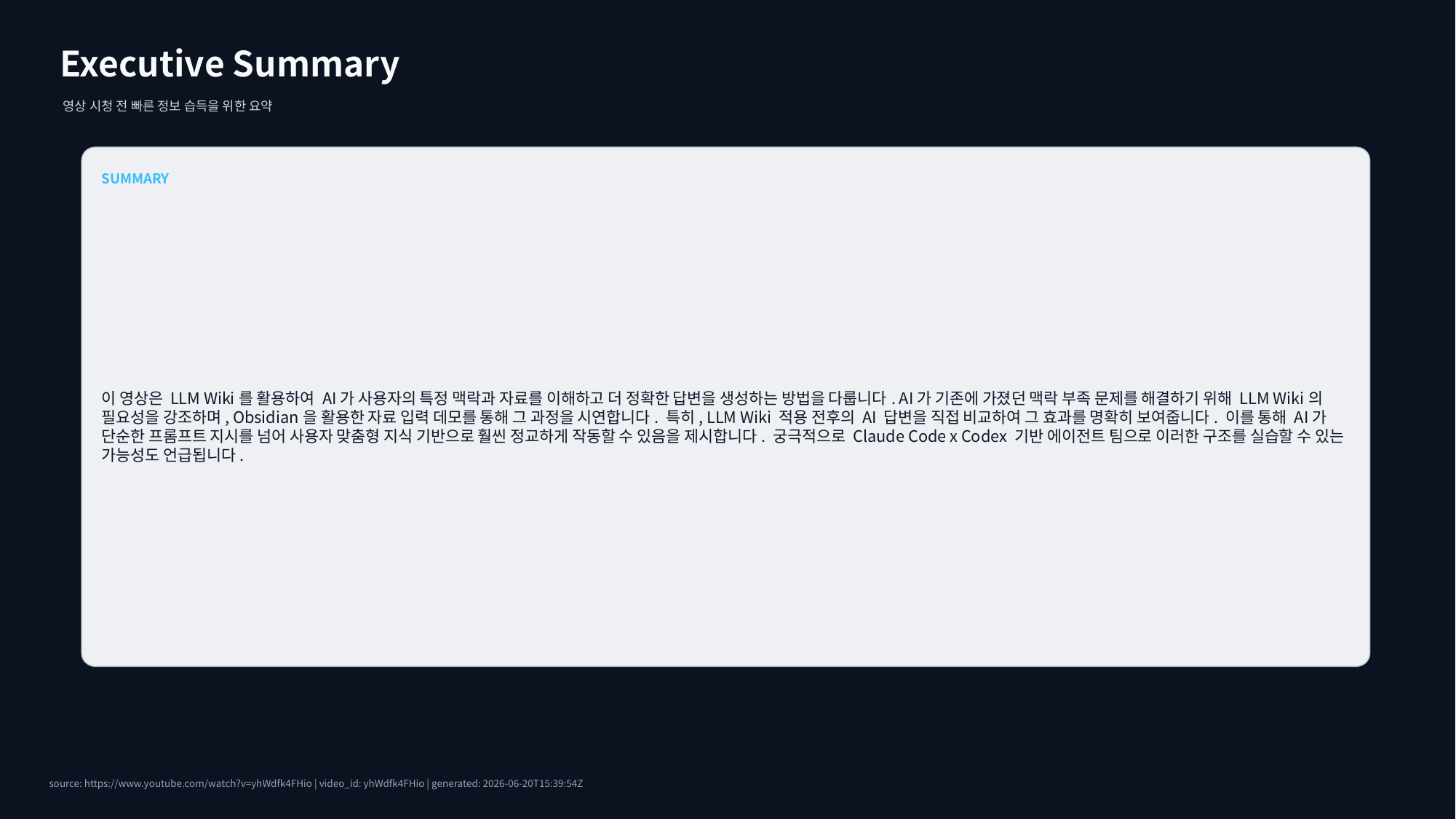

Executive Summary
영상 시청 전 빠른 정보 습득을 위한 요약

SUMMARY
이 영상은 LLM Wiki를 활용하여 AI가 사용자의 특정 맥락과 자료를 이해하고 더 정확한 답변을 생성하는 방법을 다룹니다. AI가 기존에 가졌던 맥락 부족 문제를 해결하기 위해 LLM Wiki의 필요성을 강조하며, Obsidian을 활용한 자료 입력 데모를 통해 그 과정을 시연합니다. 특히, LLM Wiki 적용 전후의 AI 답변을 직접 비교하여 그 효과를 명확히 보여줍니다. 이를 통해 AI가 단순한 프롬프트 지시를 넘어 사용자 맞춤형 지식 기반으로 훨씬 정교하게 작동할 수 있음을 제시합니다. 궁극적으로 Claude Code x Codex 기반 에이전트 팀으로 이러한 구조를 실습할 수 있는 가능성도 언급됩니다.
source: https://www.youtube.com/watch?v=yhWdfk4FHio | video_id: yhWdfk4FHio | generated: 2026-06-20T15:39:54Z